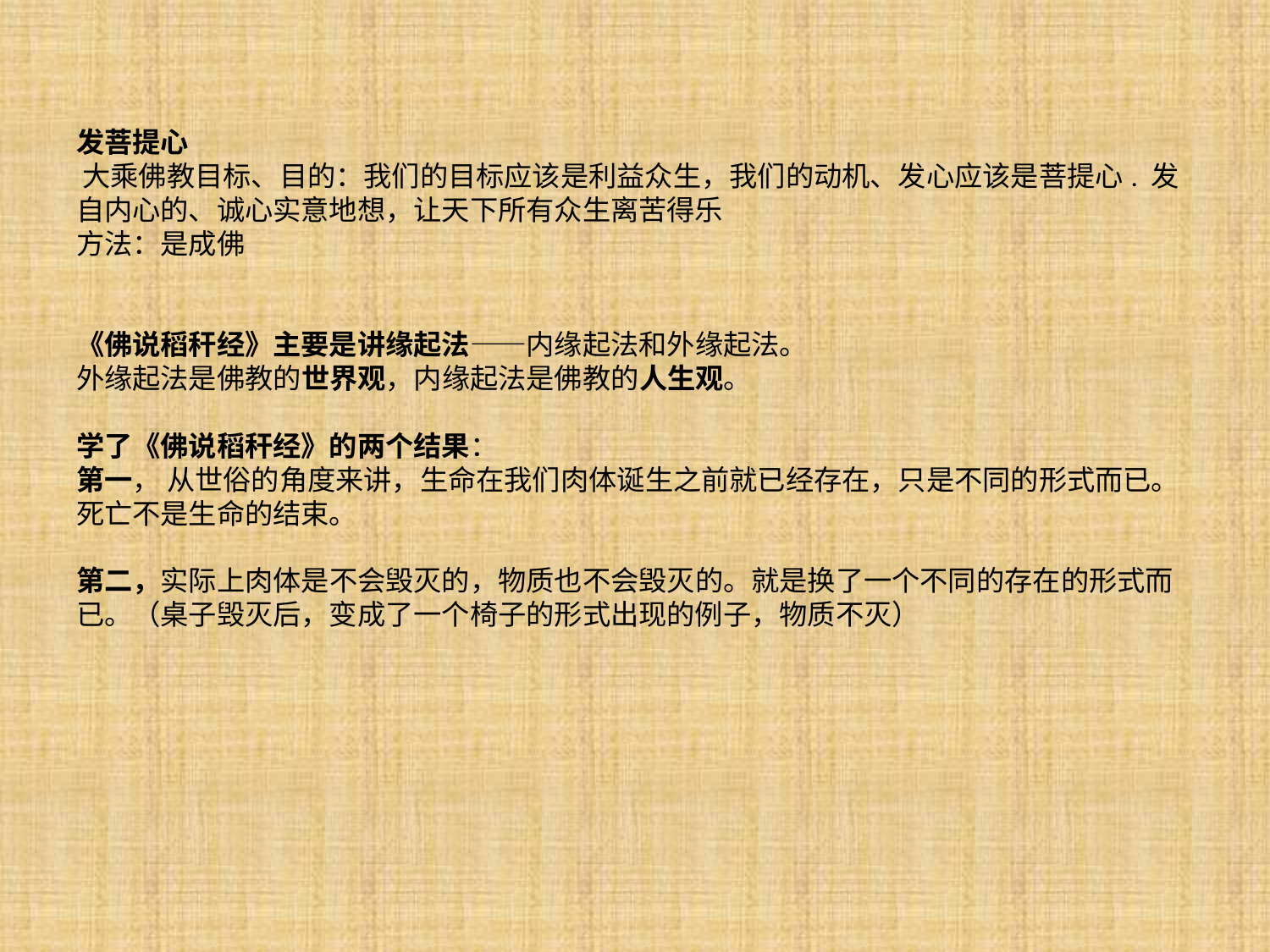

# 发菩提心 大乘佛教目标、目的：我们的目标应该是利益众生，我们的动机、发心应该是菩提心. 发自内心的、诚心实意地想，让天下所有众生离苦得乐 方法：是成佛 《佛说稻秆经》主要是讲缘起法——内缘起法和外缘起法。 外缘起法是佛教的世界观，内缘起法是佛教的人生观。 学了《佛说稻秆经》的两个结果： 第一， 从世俗的角度来讲，生命在我们肉体诞生之前就已经存在，只是不同的形式而已。死亡不是生命的结束。   第二，实际上肉体是不会毁灭的，物质也不会毁灭的。就是换了一个不同的存在的形式而已。（桌子毁灭后，变成了一个椅子的形式出现的例子，物质不灭）